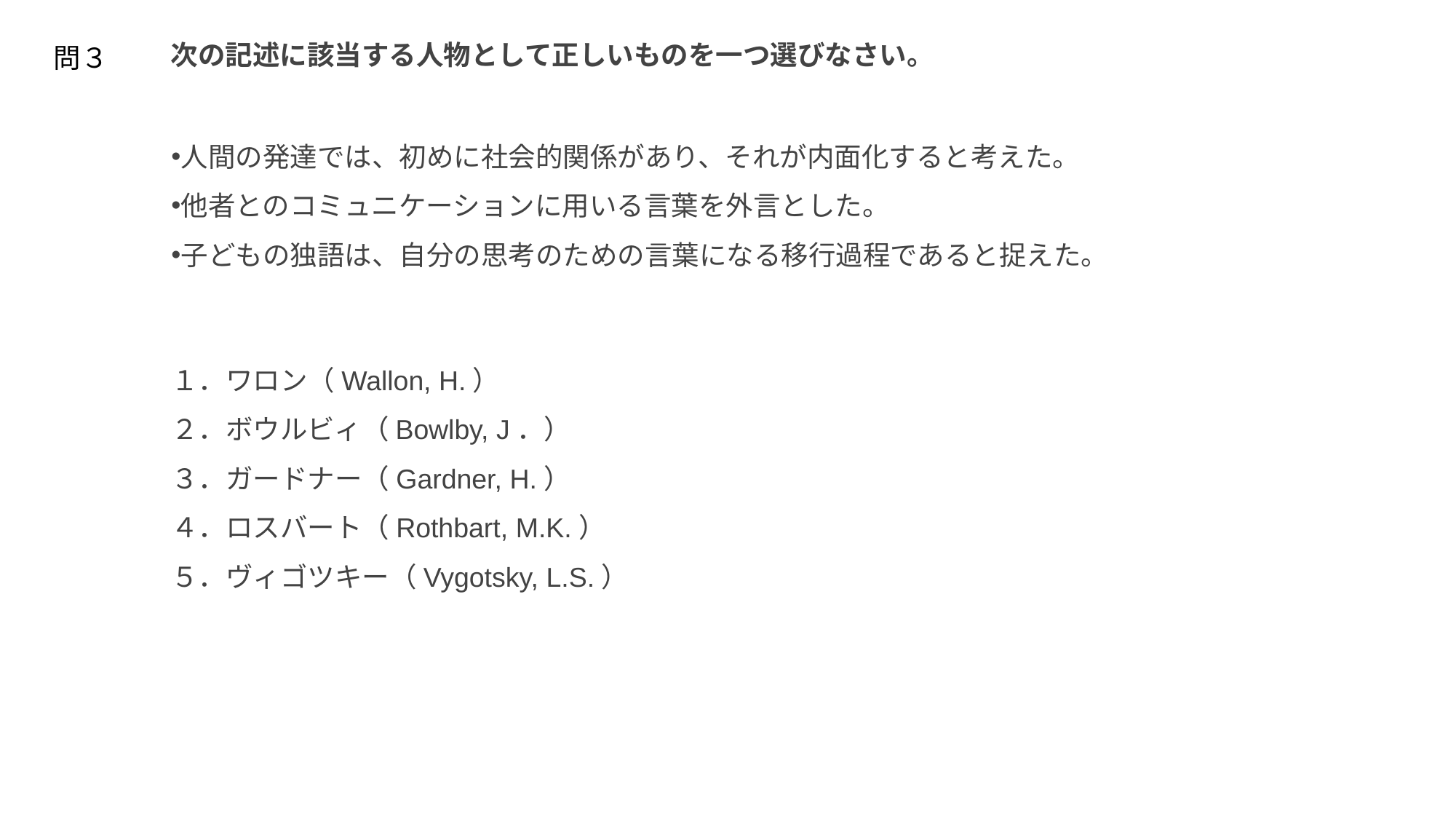

次の記述に該当する人物として正しいものを一つ選びなさい。
問３
人間の発達では、初めに社会的関係があり、それが内面化すると考えた。
他者とのコミュニケーションに用いる言葉を外言とした。
子どもの独語は、自分の思考のための言葉になる移行過程であると捉えた。
１．ワロン（Wallon, H.）
２．ボウルビィ（Bowlby, J．）
３．ガードナー（Gardner, H.）
４．ロスバート（Rothbart, M.K.）
５．ヴィゴツキー（Vygotsky, L.S.）